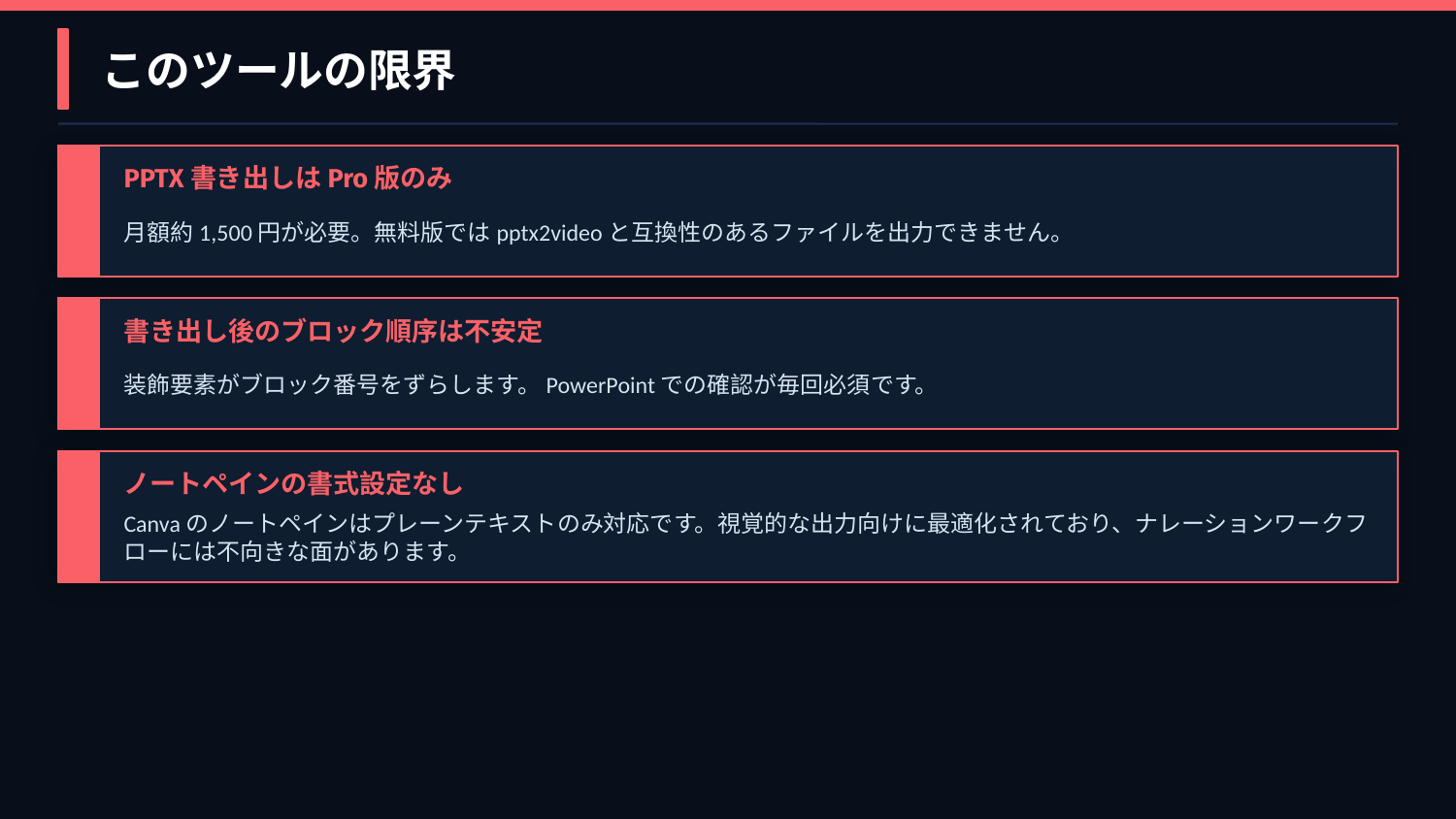

このツールの限界

PPTX書き出しはPro版のみ
月額約1,500円が必要。無料版ではpptx2videoと互換性のあるファイルを出力できません。

書き出し後のブロック順序は不安定
装飾要素がブロック番号をずらします。PowerPointでの確認が毎回必須です。

ノートペインの書式設定なし
Canvaのノートペインはプレーンテキストのみ対応です。視覚的な出力向けに最適化されており、ナレーションワークフローには不向きな面があります。